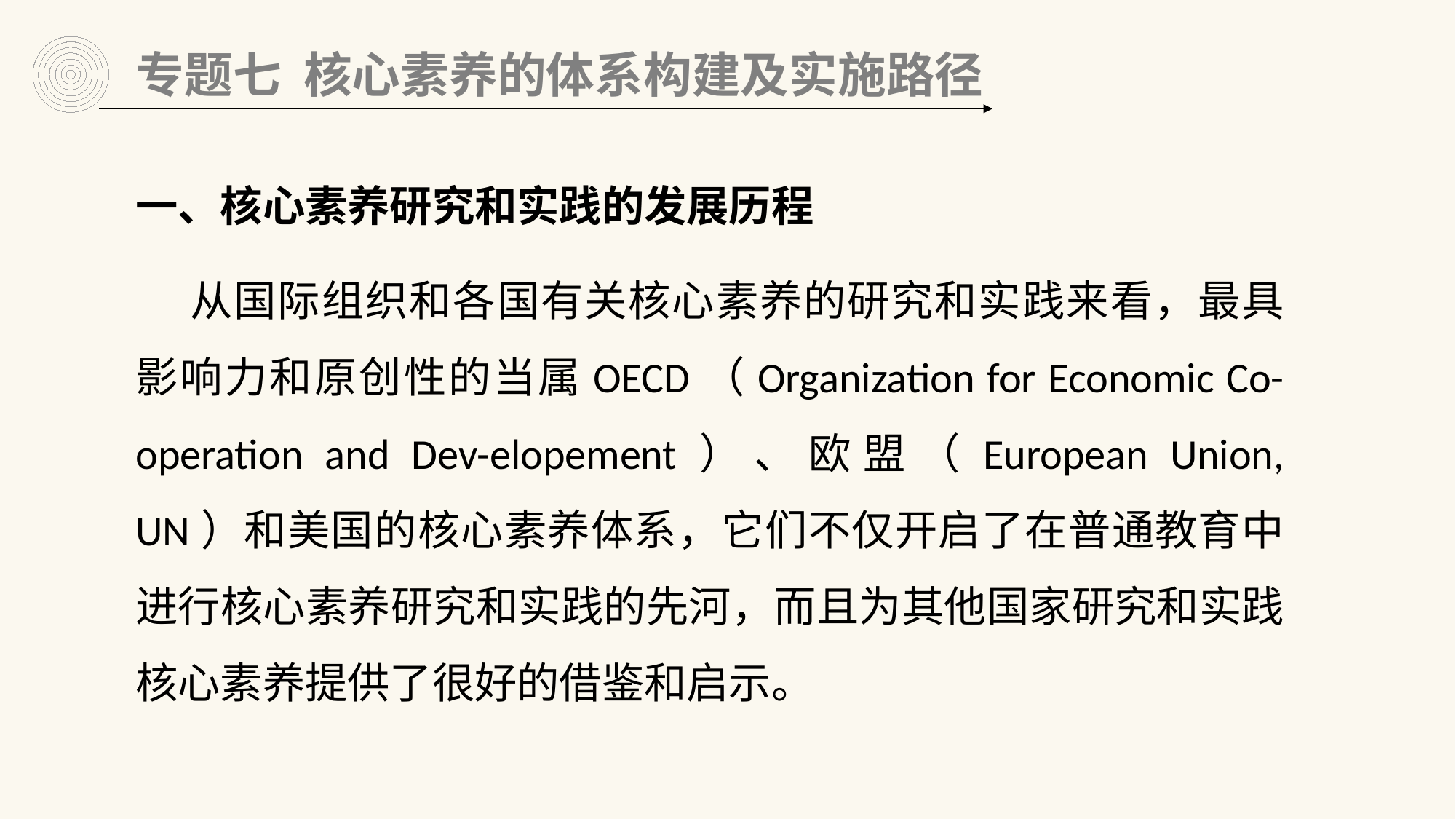

专题七  核心素养的体系构建及实施路径
一、核心素养研究和实践的发展历程
从国际组织和各国有关核心素养的研究和实践来看，最具影响力和原创性的当属OECD（Organization for Economic Co-operation and Dev-elopement）、欧盟（European Union, UN）和美国的核心素养体系，它们不仅开启了在普通教育中进行核心素养研究和实践的先河，而且为其他国家研究和实践核心素养提供了很好的借鉴和启示。